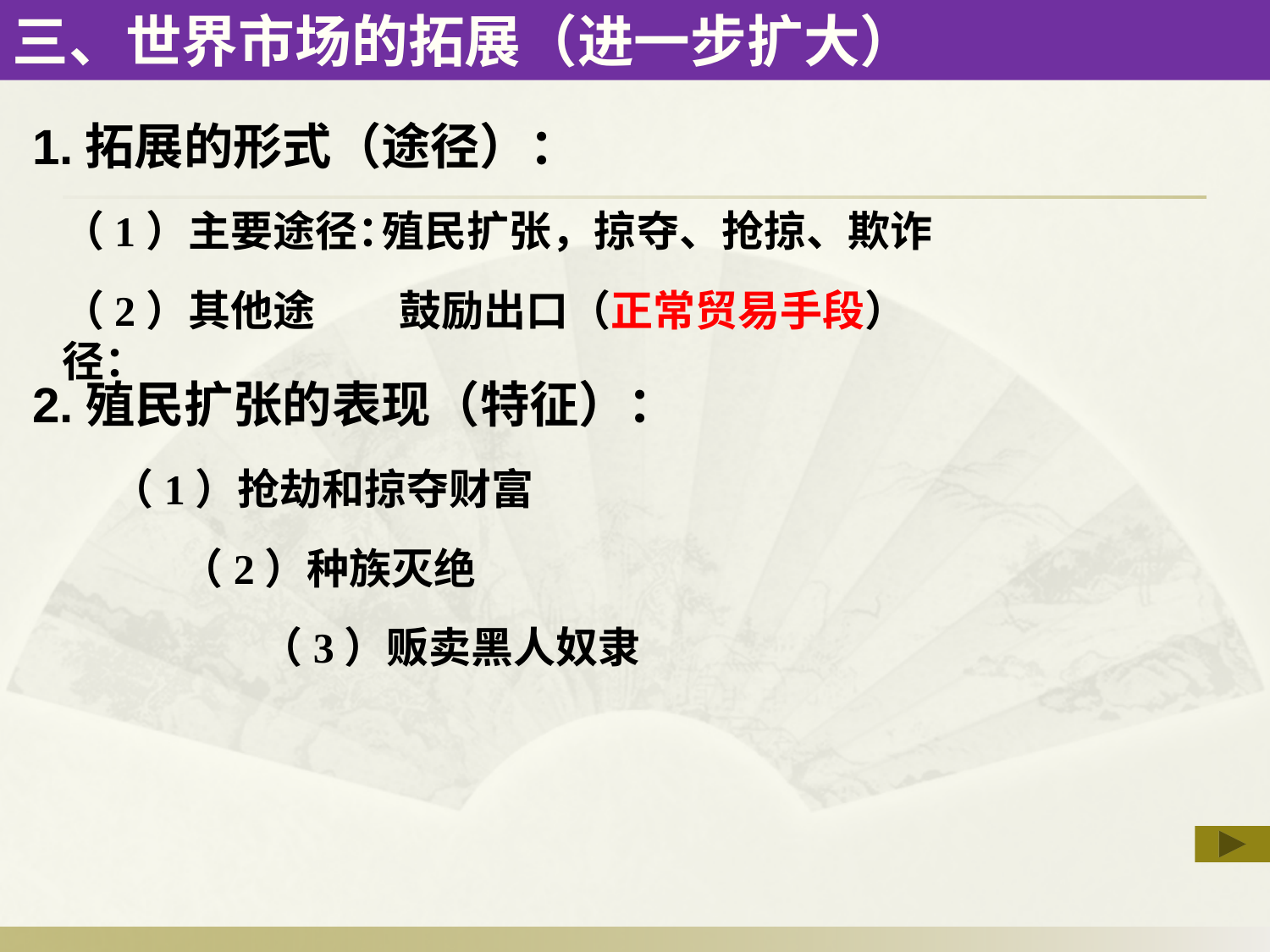

三、世界市场的拓展（进一步扩大）
1.拓展的形式（途径）：
（1）主要途径：
殖民扩张，掠夺、抢掠、欺诈
（2）其他途径：
鼓励出口（正常贸易手段）
2.殖民扩张的表现（特征）：
（1）抢劫和掠夺财富
（2）种族灭绝
（3）贩卖黑人奴隶